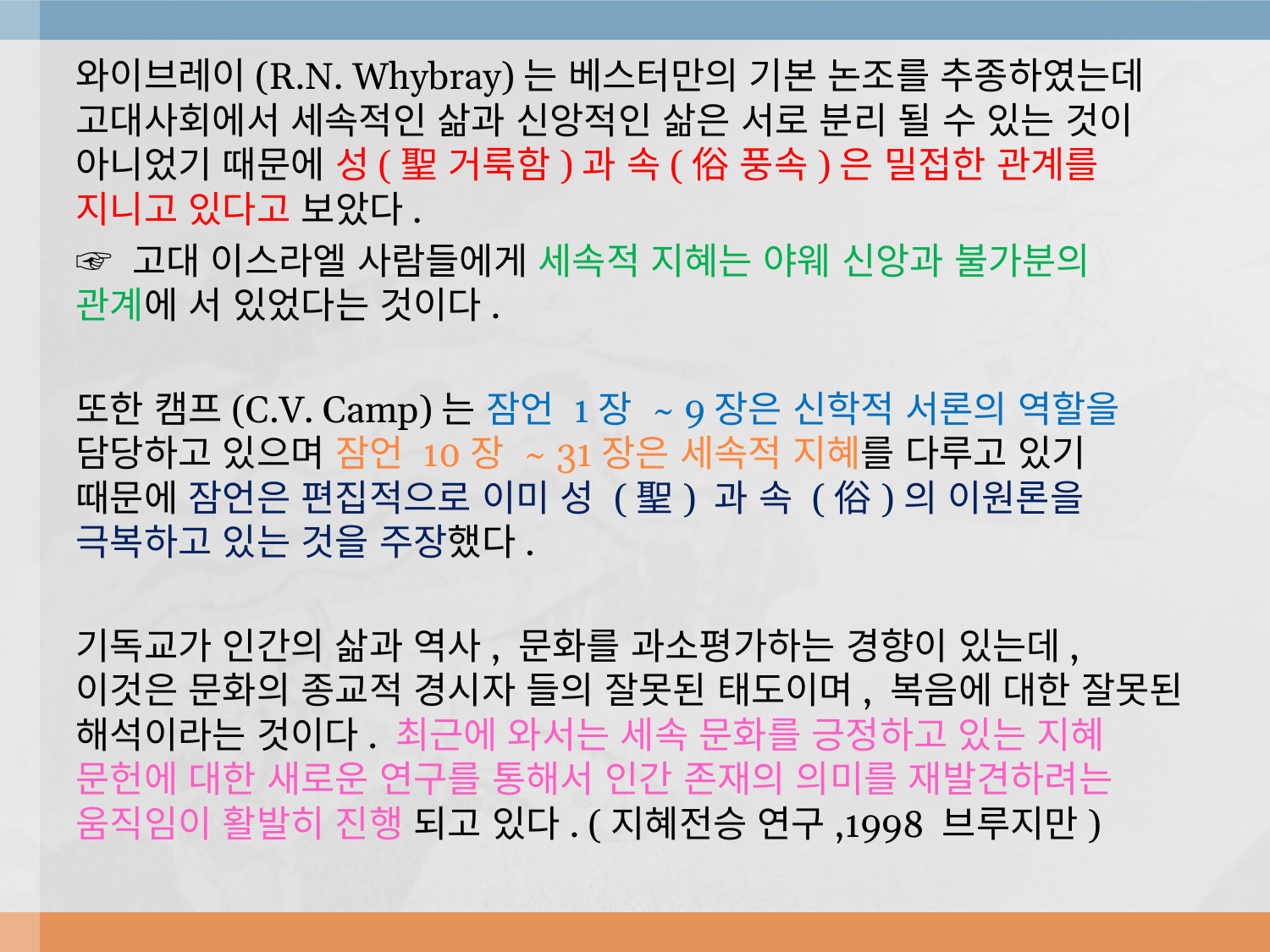

와이브레이(R.N. Whybray)는 베스터만의 기본 논조를 추종하였는데 고대사회에서 세속적인 삶과 신앙적인 삶은 서로 분리 될 수 있는 것이 아니었기 때문에 성(聖 거룩함)과 속(俗 풍속)은 밀접한 관계를 지니고 있다고 보았다.
☞ 고대 이스라엘 사람들에게 세속적 지혜는 야웨 신앙과 불가분의 관계에 서 있었다는 것이다.

또한 캠프(C.V. Camp)는 잠언 1장 ~ 9장은 신학적 서론의 역할을 담당하고 있으며 잠언 10장 ~ 31장은 세속적 지혜를 다루고 있기 때문에 잠언은 편집적으로 이미 성 (聖) 과 속 (俗)의 이원론을 극복하고 있는 것을 주장했다.

기독교가 인간의 삶과 역사, 문화를 과소평가하는 경향이 있는데,  이것은 문화의 종교적 경시자 들의 잘못된 태도이며, 복음에 대한 잘못된 해석이라는 것이다. 최근에 와서는 세속 문화를 긍정하고 있는 지혜 문헌에 대한 새로운 연구를 통해서 인간 존재의 의미를 재발견하려는 움직임이 활발히 진행 되고 있다. (지혜전승 연구,1998 브루지만)